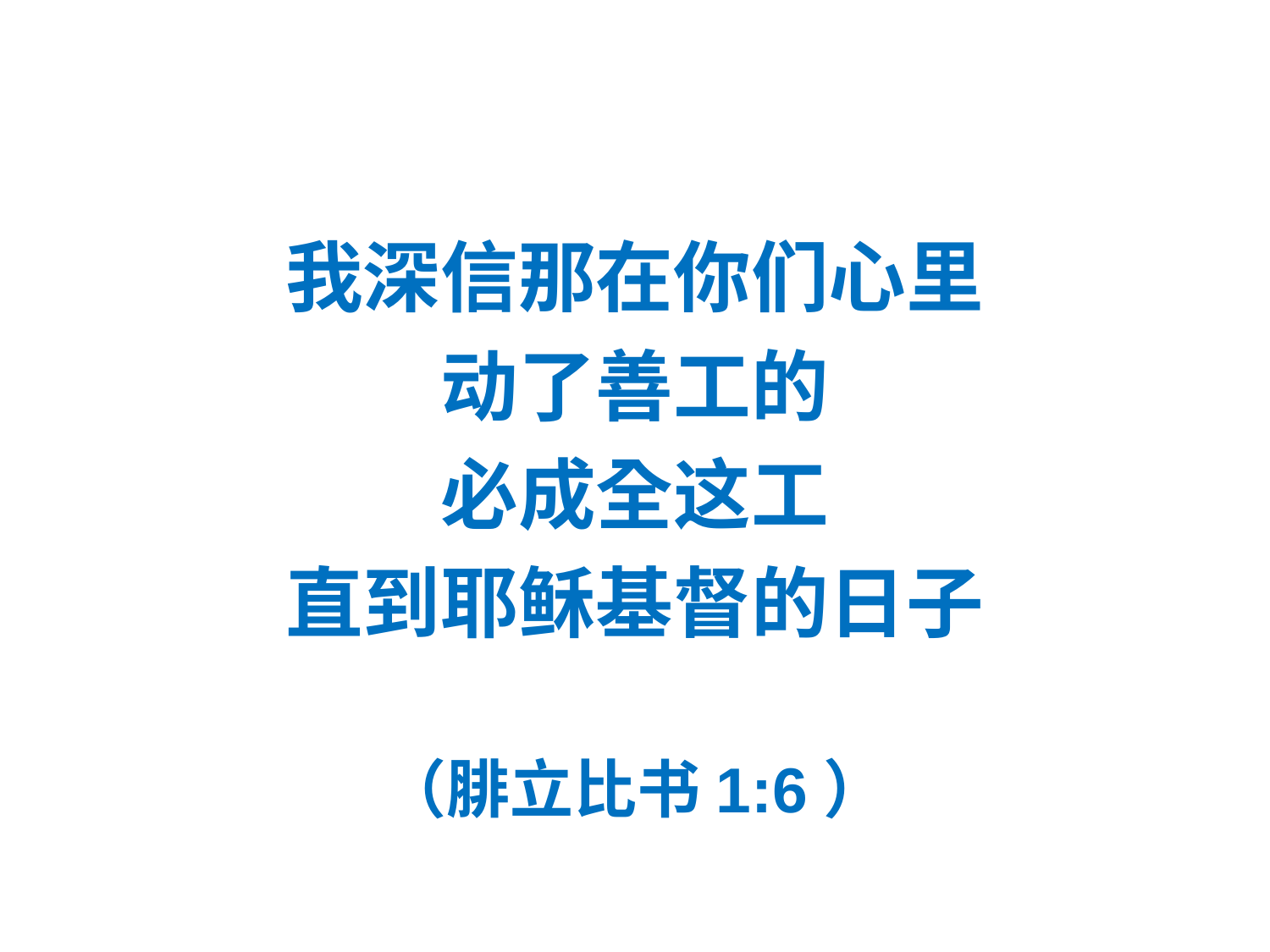

#
我深信那在你们心里
动了善工的
必成全这工
直到耶稣基督的日子

（腓立比书1:6）